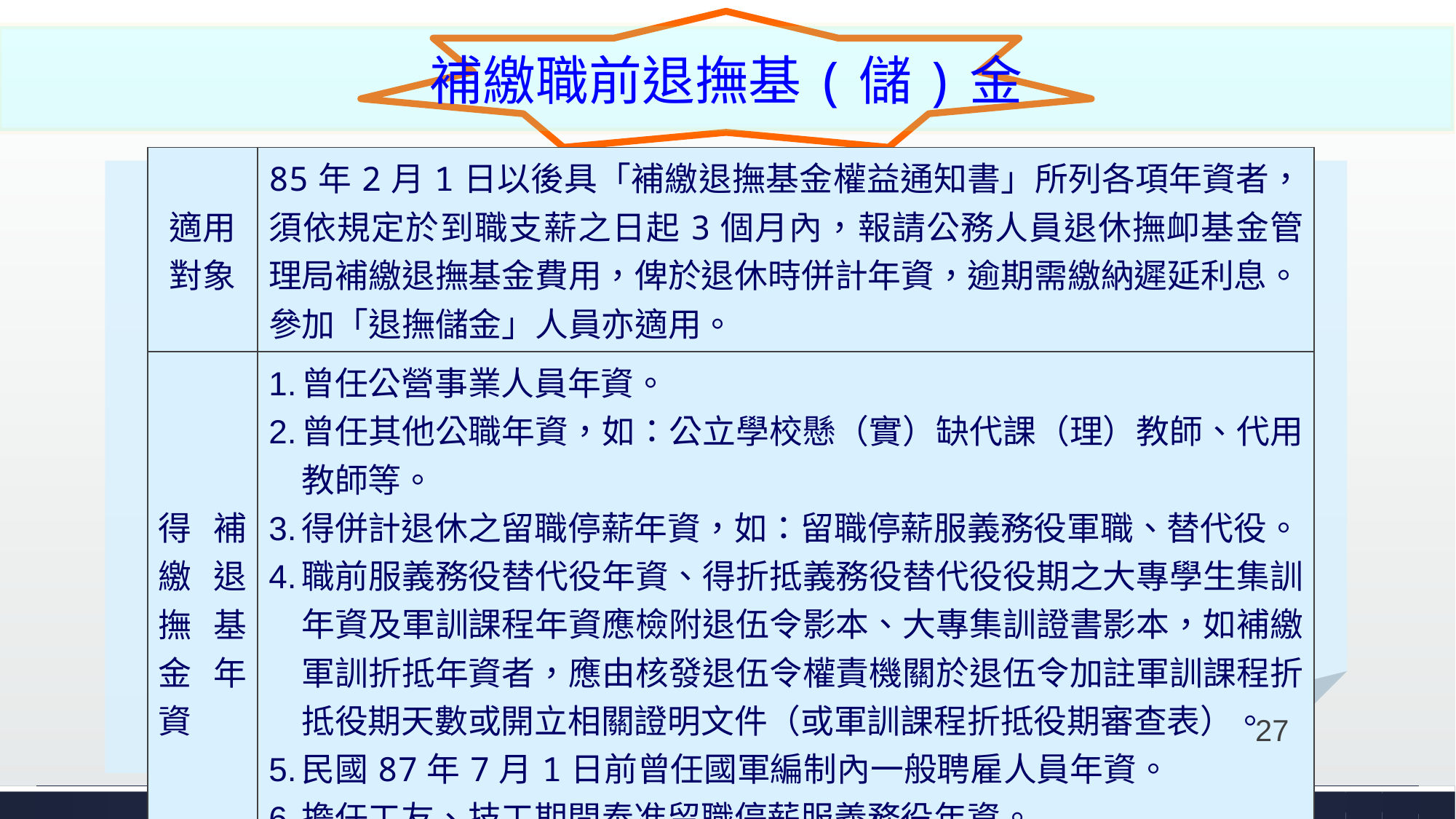

補繳職前退撫基(儲)金
| 適用對象 | 85年2月1日以後具「補繳退撫基金權益通知書」所列各項年資者，須依規定於到職支薪之日起3個月內，報請公務人員退休撫卹基金管理局補繳退撫基金費用，俾於退休時併計年資，逾期需繳納遲延利息。 參加「退撫儲金」人員亦適用。 |
| --- | --- |
| 得補繳退撫基金年資 | 曾任公營事業人員年資。 曾任其他公職年資，如：公立學校懸（實）缺代課（理）教師、代用教師等。 得併計退休之留職停薪年資，如：留職停薪服義務役軍職、替代役。 職前服義務役替代役年資、得折抵義務役替代役役期之大專學生集訓年資及軍訓課程年資應檢附退伍令影本、大專集訓證書影本，如補繳軍訓折抵年資者，應由核發退伍令權責機關於退伍令加註軍訓課程折抵役期天數或開立相關證明文件（或軍訓課程折抵役期審查表）。 民國87年7月1日前曾任國軍編制內一般聘雇人員年資。 擔任工友、技工期間奉准留職停薪服義務役年資。 曾任民選鄉鎮市長退職後未領取退職金之年資。 |

#
27